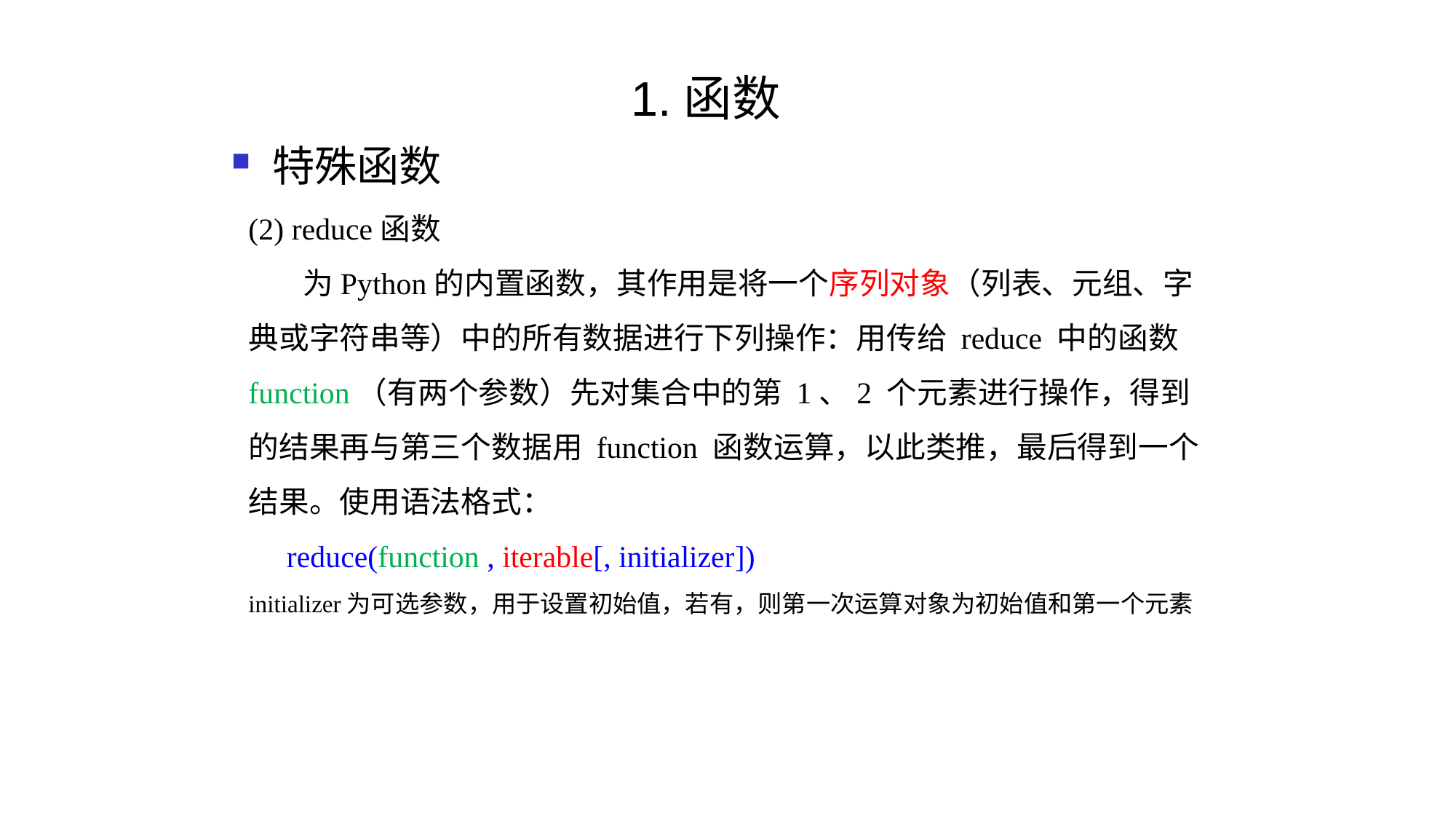

# 1.函数
特殊函数
(2) reduce函数
       为Python的内置函数，其作用是将一个序列对象（列表、元组、字典或字符串等）中的所有数据进行下列操作：用传给 reduce 中的函数 function（有两个参数）先对集合中的第 1、2 个元素进行操作，得到的结果再与第三个数据用 function 函数运算，以此类推，最后得到一个结果。使用语法格式：
     reduce(function , iterable[, initializer])
initializer为可选参数，用于设置初始值，若有，则第一次运算对象为初始值和第一个元素